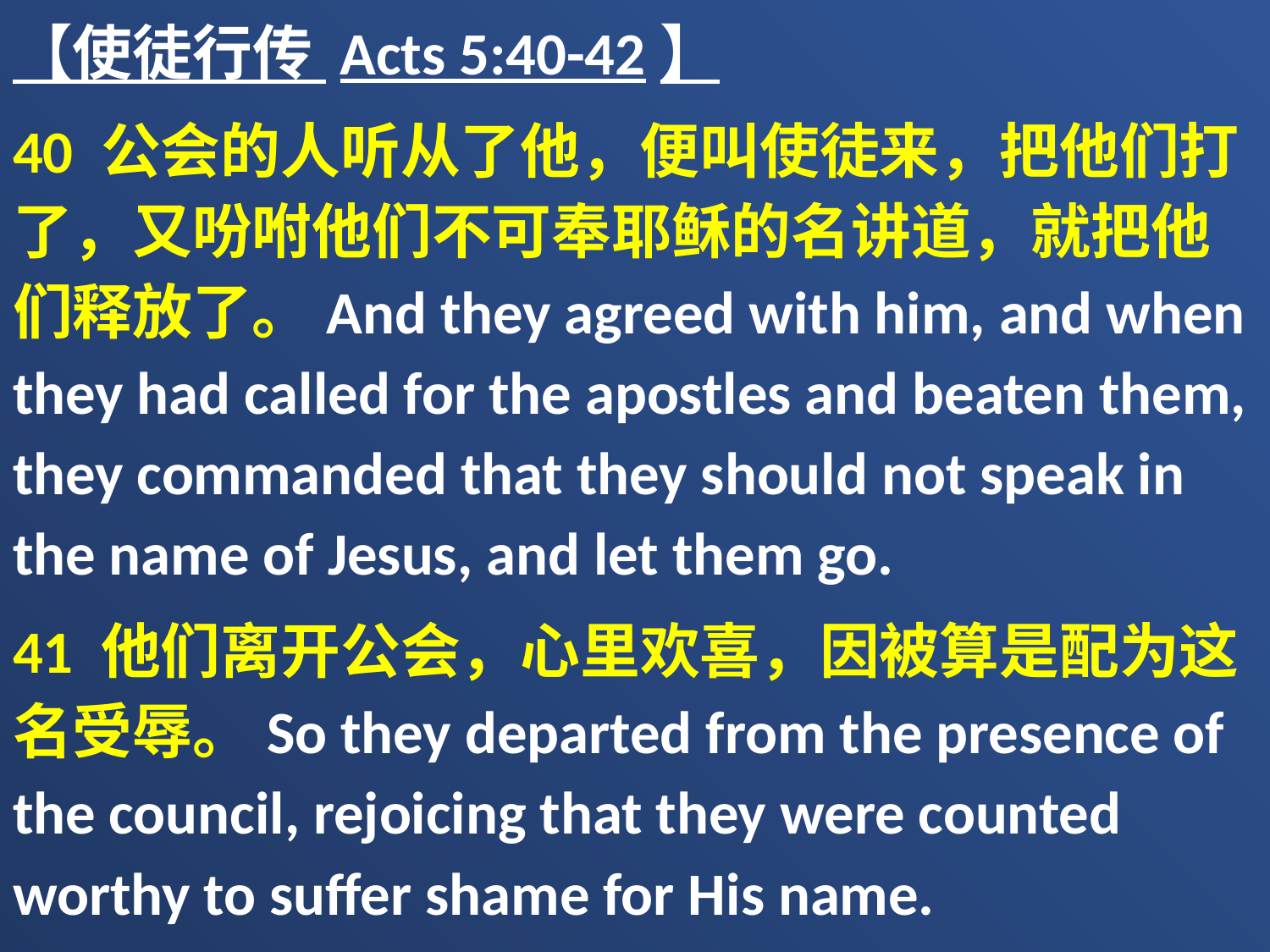

【使徒行传 Acts 5:40-42】
40 公会的人听从了他，便叫使徒来，把他们打了，又吩咐他们不可奉耶稣的名讲道，就把他们释放了。And they agreed with him, and when they had called for the apostles and beaten them, they commanded that they should not speak in the name of Jesus, and let them go.
41 他们离开公会，心里欢喜，因被算是配为这名受辱。So they departed from the presence of the council, rejoicing that they were counted worthy to suffer shame for His name.